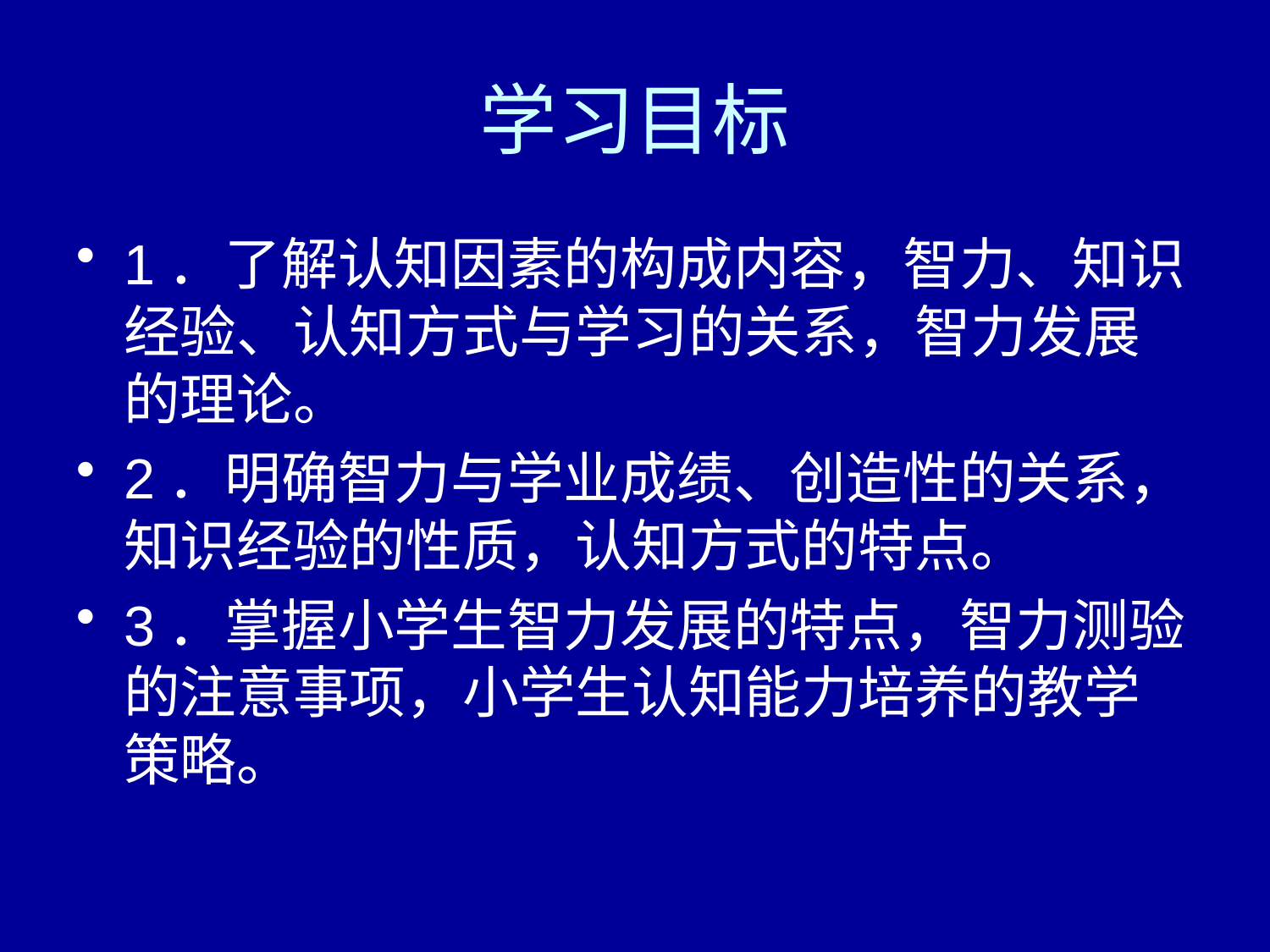

# 学习目标
1．了解认知因素的构成内容，智力、知识经验、认知方式与学习的关系，智力发展的理论。
2．明确智力与学业成绩、创造性的关系，知识经验的性质，认知方式的特点。
3．掌握小学生智力发展的特点，智力测验的注意事项，小学生认知能力培养的教学策略。